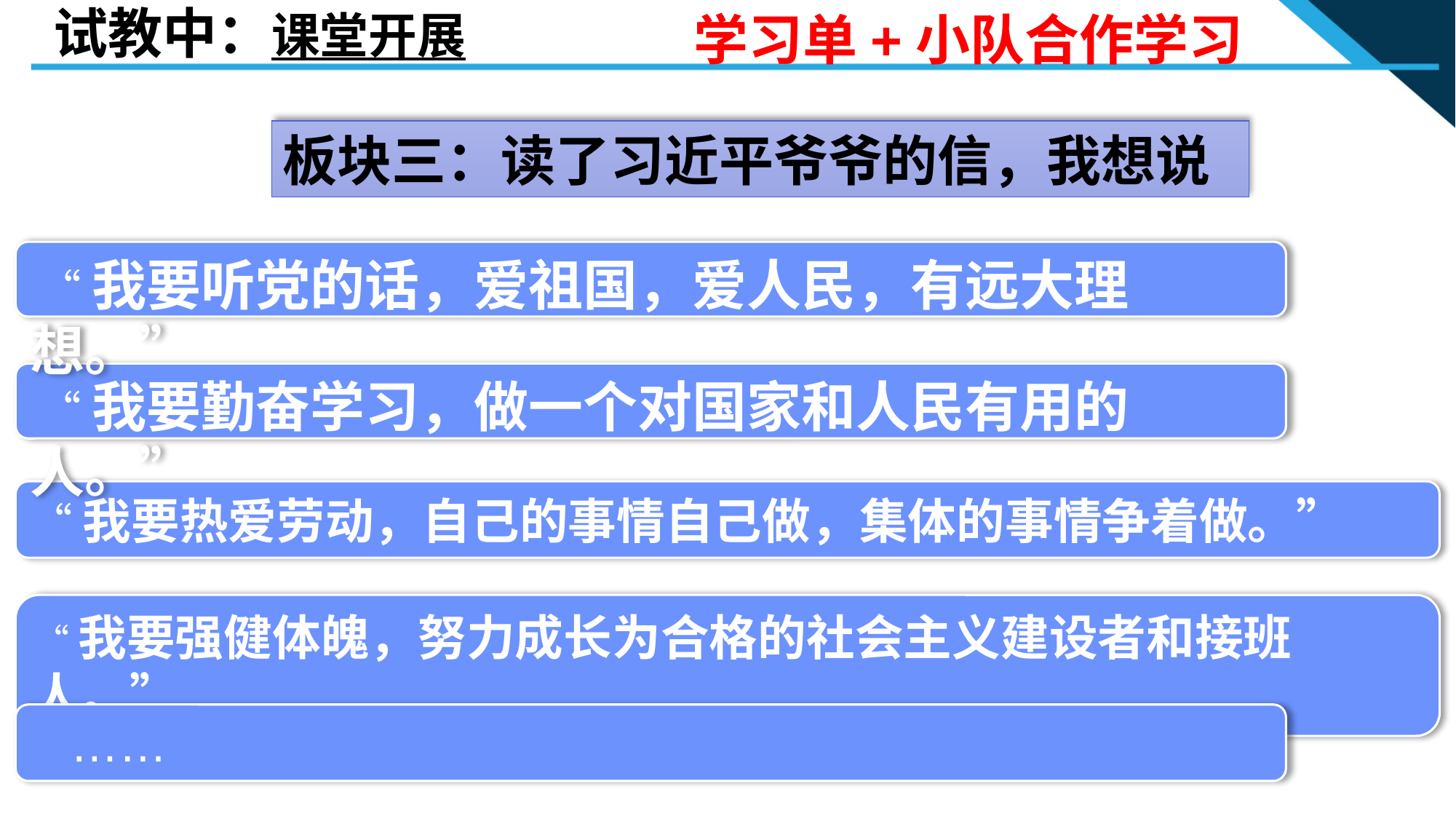

学习单+小队合作学习
试教中：课堂开展
板块三：读了习近平爷爷的信，我想说
 “我要听党的话，爱祖国，爱人民，有远大理想。”
 “我要勤奋学习，做一个对国家和人民有用的人。”
“我要热爱劳动，自己的事情自己做，集体的事情争着做。”
“我要强健体魄，努力成长为合格的社会主义建设者和接班人。”
   ……